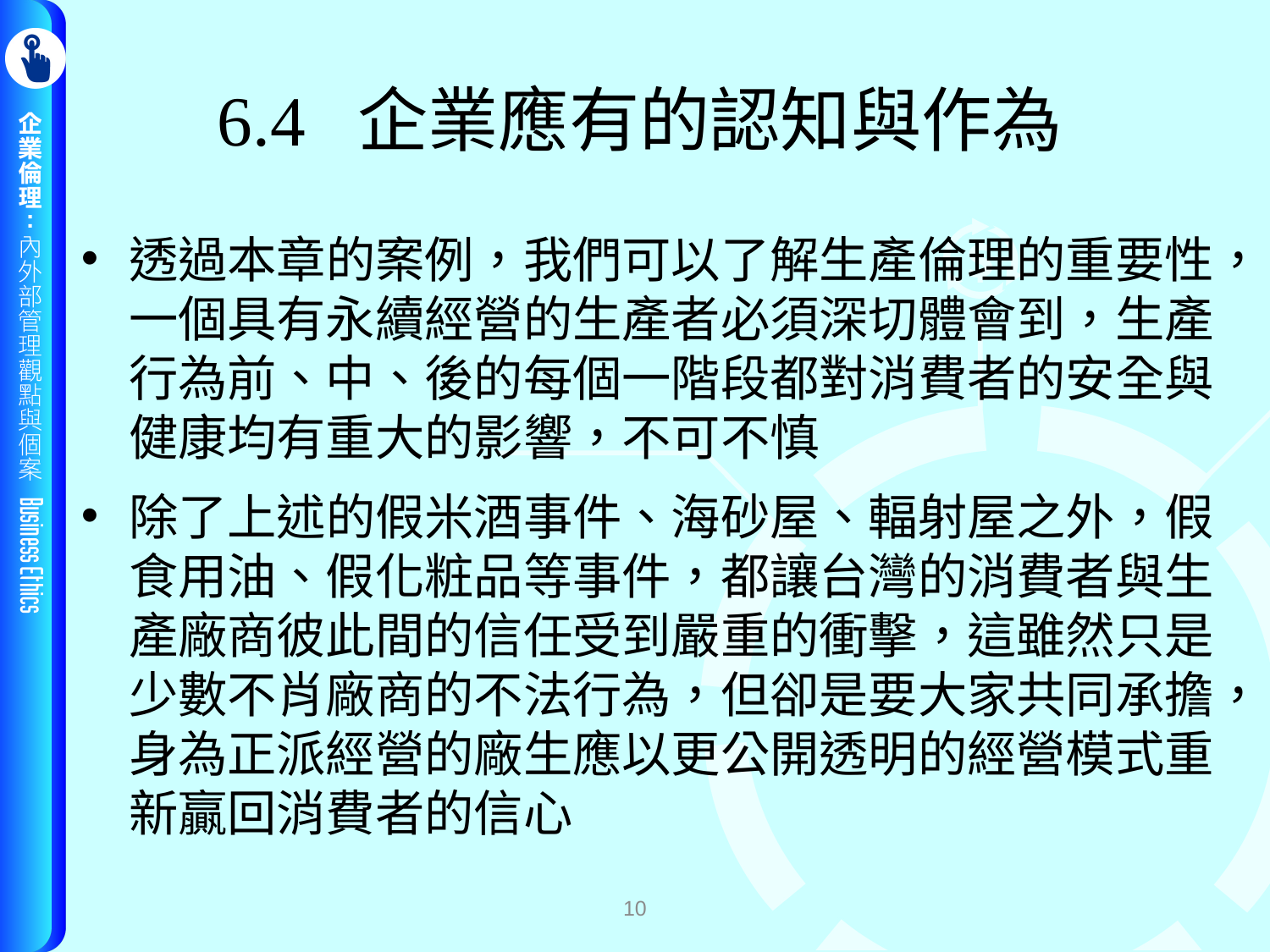

# 6.4  企業應有的認知與作為
透過本章的案例，我們可以了解生產倫理的重要性，一個具有永續經營的生產者必須深切體會到，生產行為前、中、後的每個一階段都對消費者的安全與健康均有重大的影響，不可不慎
除了上述的假米酒事件、海砂屋、輻射屋之外，假食用油、假化粧品等事件，都讓台灣的消費者與生產廠商彼此間的信任受到嚴重的衝擊，這雖然只是少數不肖廠商的不法行為，但卻是要大家共同承擔，身為正派經營的廠生應以更公開透明的經營模式重新贏回消費者的信心
10